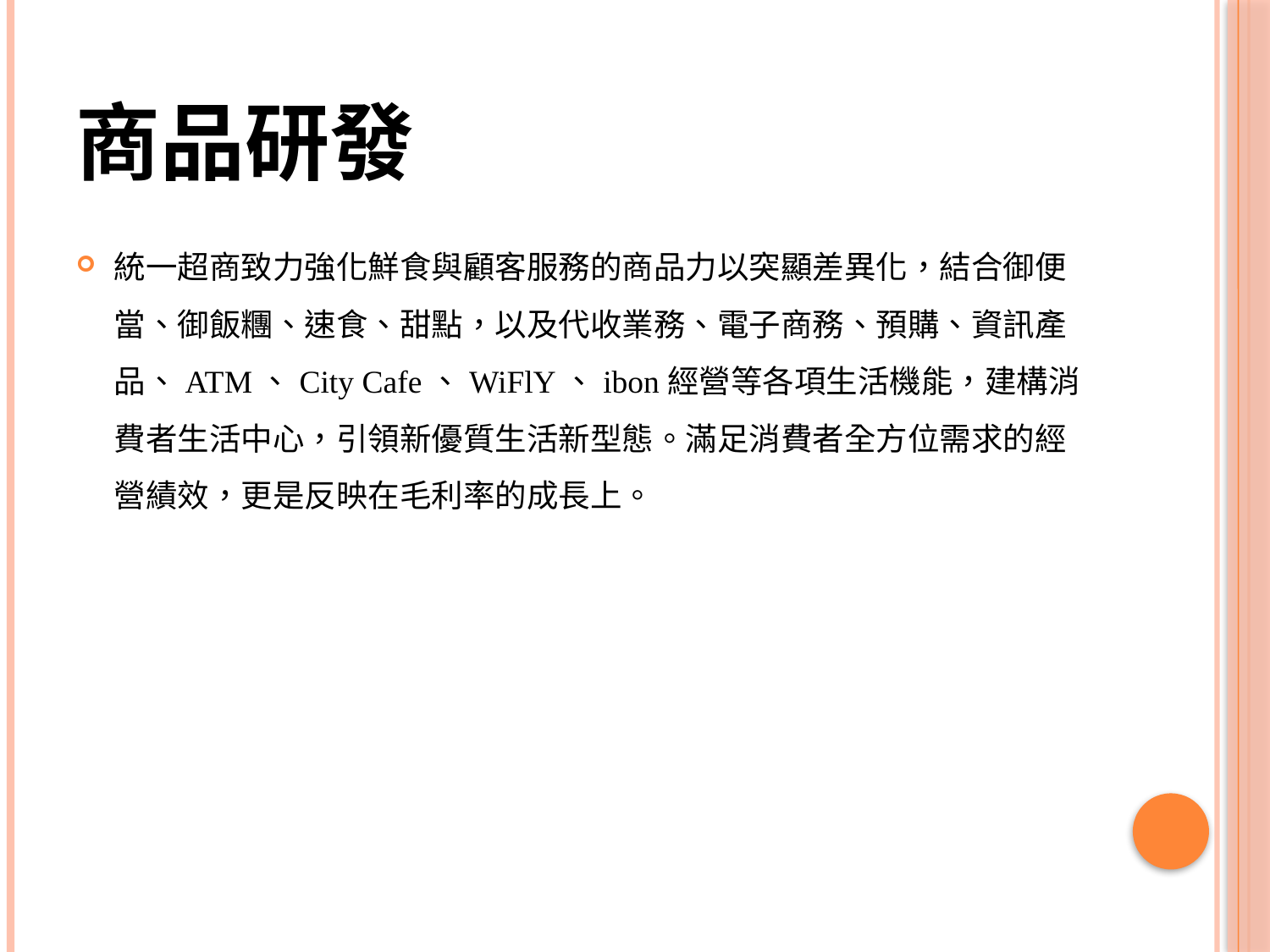

# 商品研發
統一超商致力強化鮮食與顧客服務的商品力以突顯差異化，結合御便當、御飯糰、速食、甜點，以及代收業務、電子商務、預購、資訊產品、ATM、City Cafe、WiFlY、ibon經營等各項生活機能，建構消費者生活中心，引領新優質生活新型態。滿足消費者全方位需求的經營績效，更是反映在毛利率的成長上。